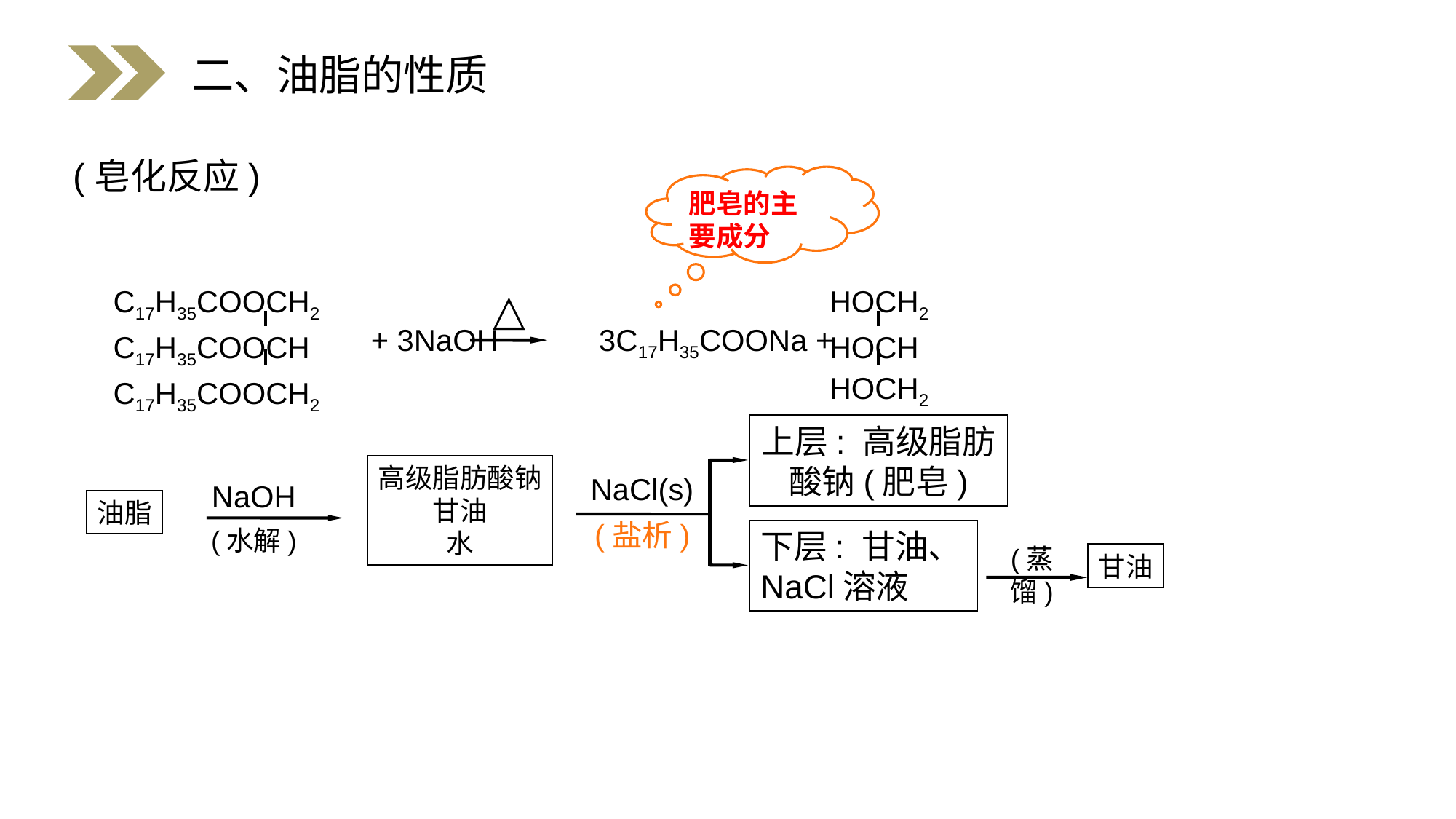

二、油脂的性质
(皂化反应)
肥皂的主要成分
C17H35COOCH2
C17H35COOCH
C17H35COOCH2
HOCH2
HOCH
HOCH2
△

+ 3NaOH            3C17H35COONa +
上层: 高级脂肪酸钠(肥皂)
高级脂肪酸钠
甘油
水

NaCl(s)
(盐析)
NaOH
(水解)

油脂

下层: 甘油、
NaCl溶液
(蒸馏)
甘油